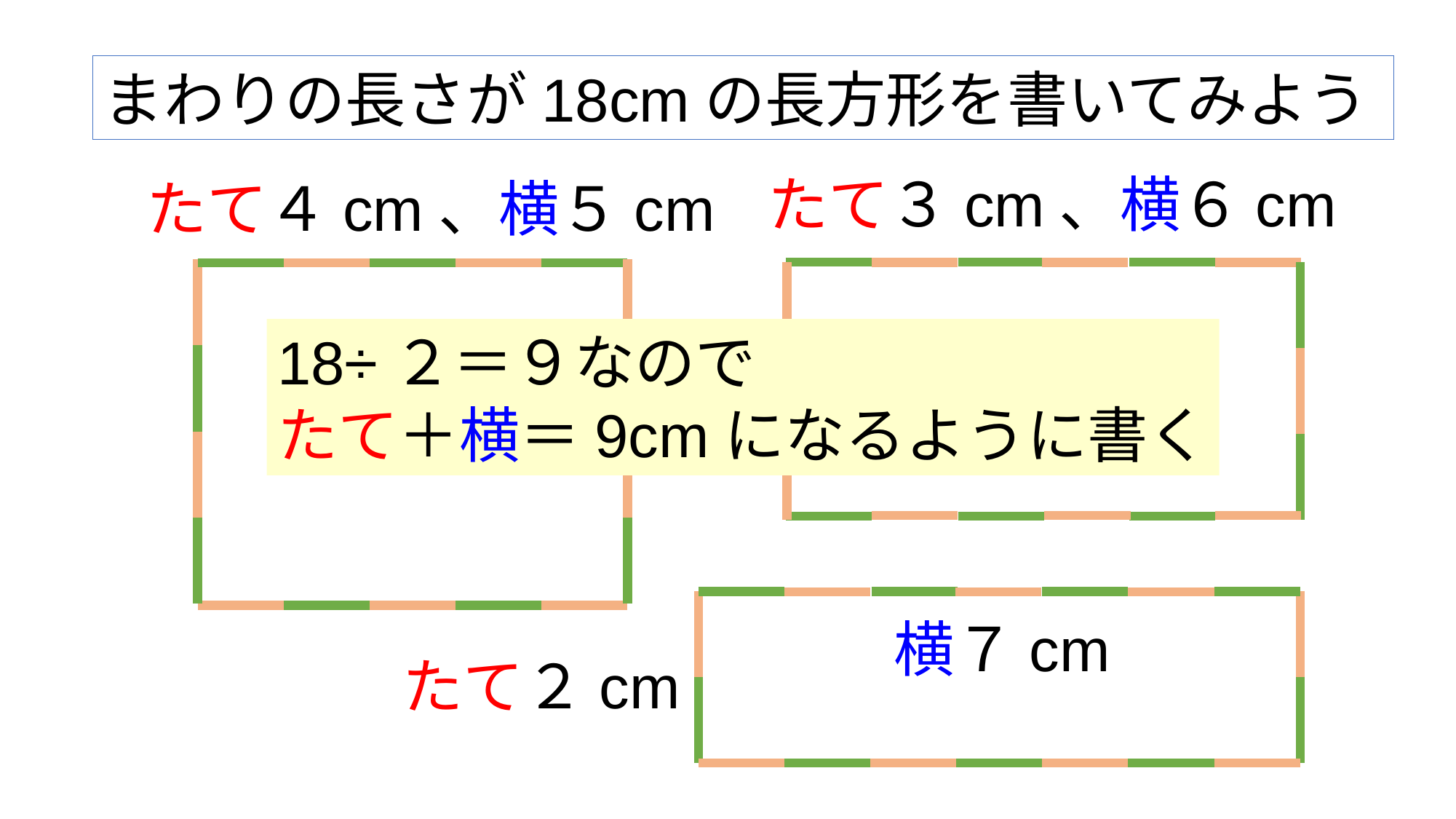

まわりの長さが18cmの長方形を書いてみよう
たて３cm、横６cm
たて４cm、横５cm
18÷２＝９なので
たて＋横＝9cmになるように書く
横７cm
たて２cm